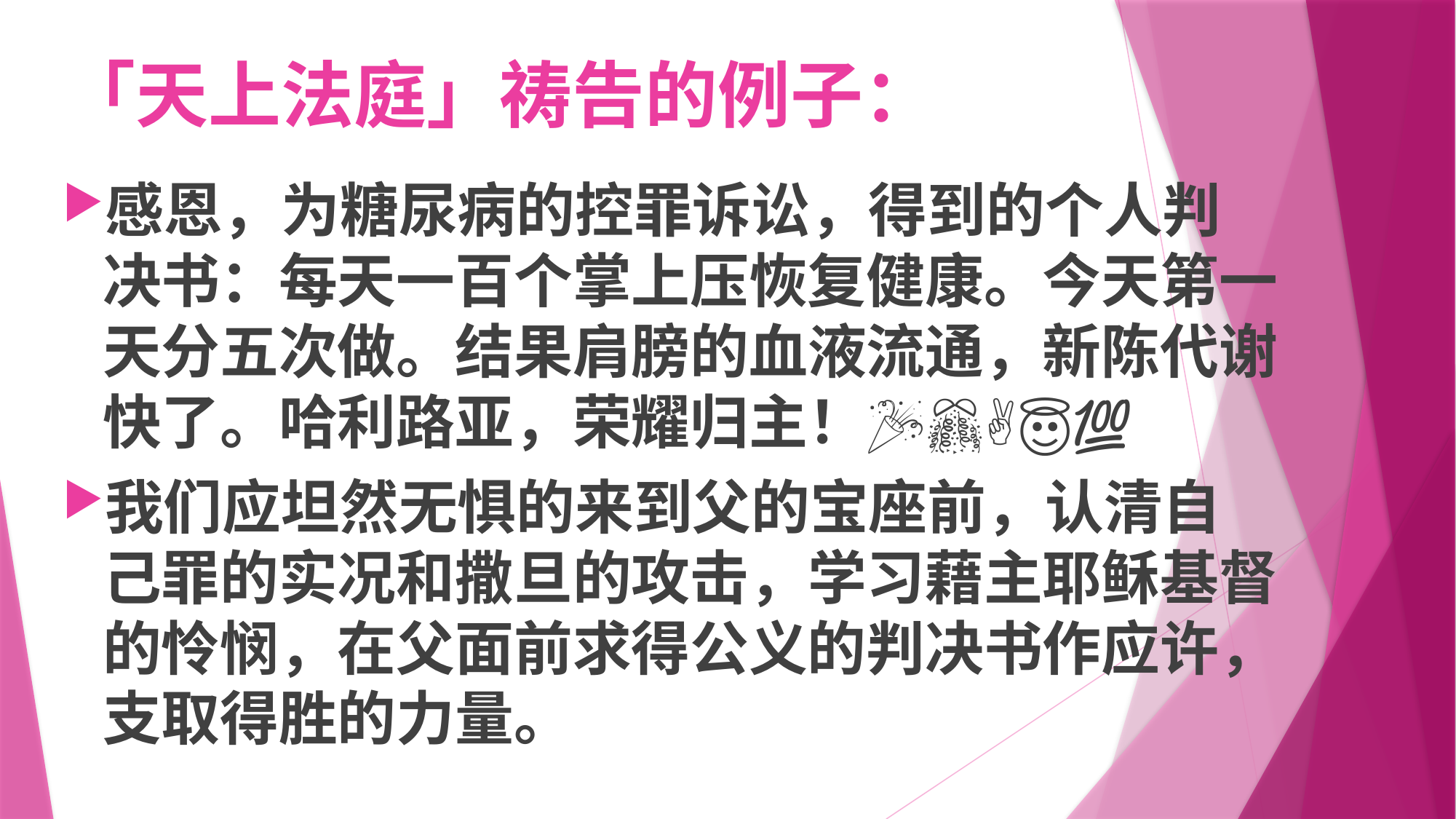

# 「天上法庭」祷告的例子：
感恩，为糖尿病的控罪诉讼，得到的个人判决书：每天一百个掌上压恢复健康。今天第一天分五次做。结果肩膀的血液流通，新陈代谢快了。哈利路亚，荣耀归主！🎉🎊✌️😇💯
我们应坦然无惧的来到父的宝座前，认清自己罪的实况和撒旦的攻击，学习藉主耶稣基督的怜悯，在父面前求得公义的判决书作应许，支取得胜的力量。